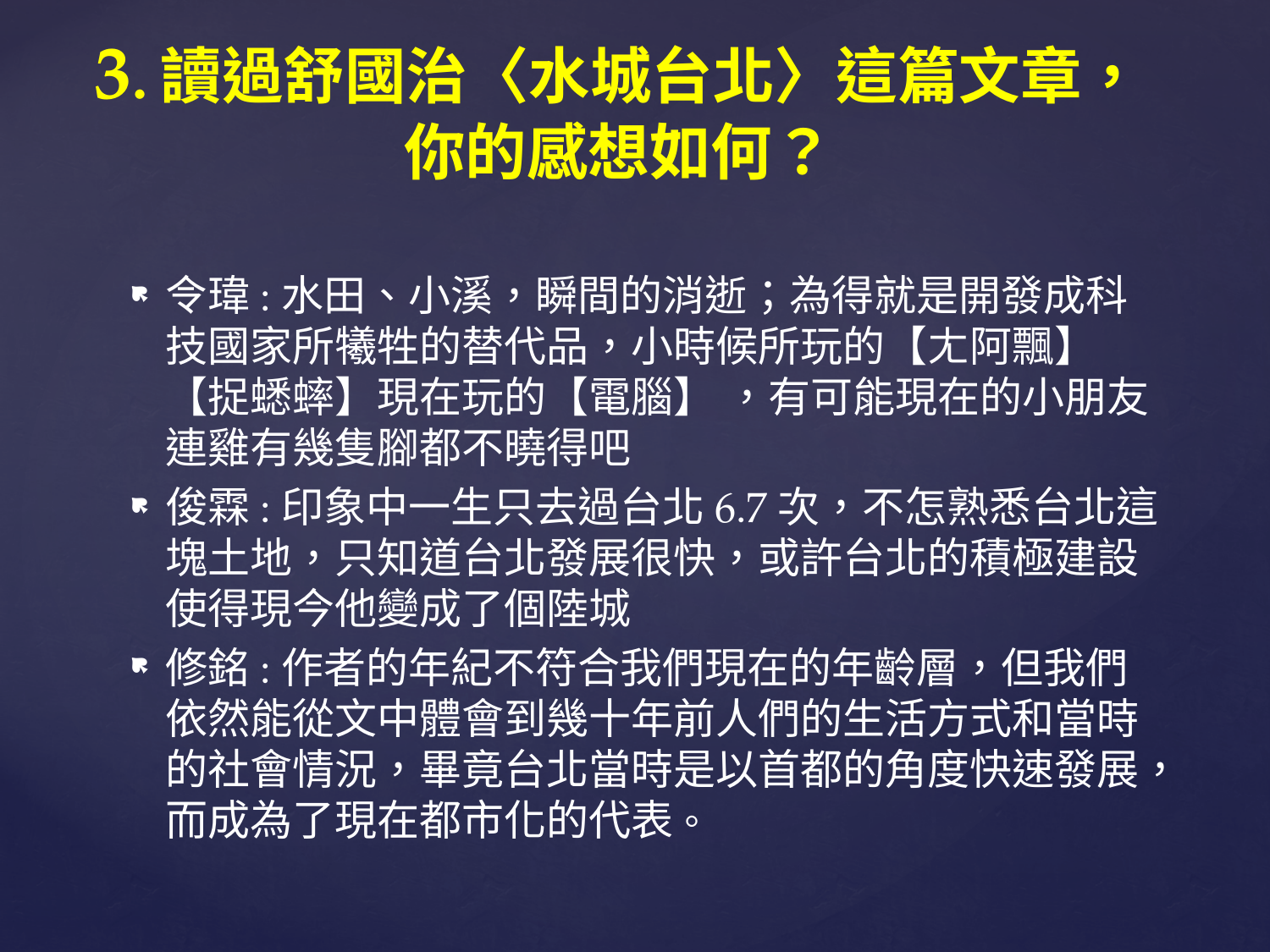

# 3.讀過舒國治〈水城台北〉這篇文章，你的感想如何？
令瑋:水田、小溪，瞬間的消逝；為得就是開發成科技國家所犧牲的替代品，小時候所玩的【ㄤ阿飄】【捉蟋蟀】現在玩的【電腦】 ，有可能現在的小朋友連雞有幾隻腳都不曉得吧
俊霖:印象中一生只去過台北6.7次，不怎熟悉台北這塊土地，只知道台北發展很快，或許台北的積極建設使得現今他變成了個陸城
修銘:作者的年紀不符合我們現在的年齡層，但我們依然能從文中體會到幾十年前人們的生活方式和當時的社會情況，畢竟台北當時是以首都的角度快速發展，而成為了現在都市化的代表。